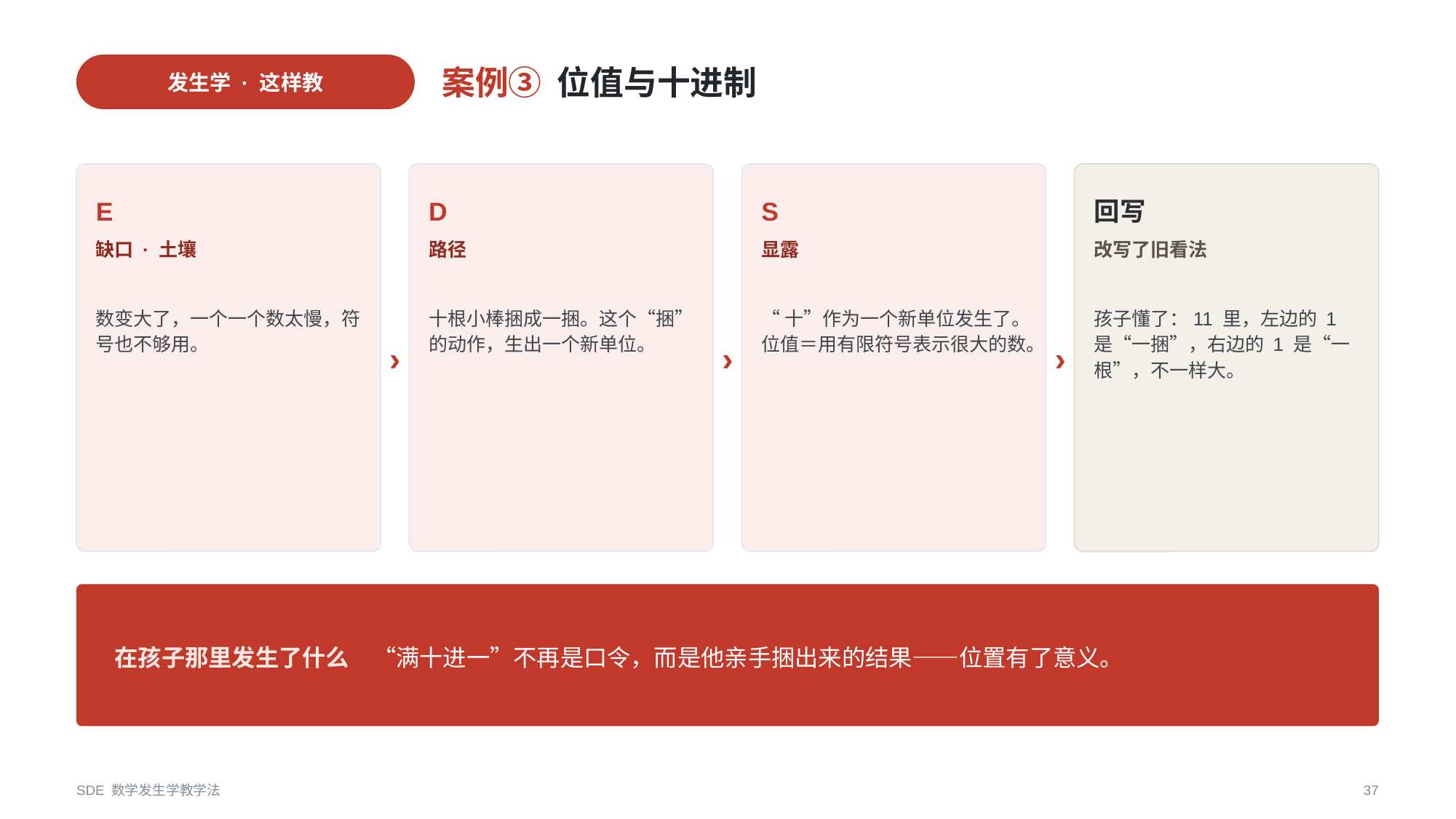

发生学 · 这样教
案例③  位值与十进制

E
D
S
回写
缺口 · 土壤
路径
显露
改写了旧看法
数变大了，一个一个数太慢，符号也不够用。
十根小棒捆成一捆。这个“捆”的动作，生出一个新单位。
“十”作为一个新单位发生了。位值＝用有限符号表示很大的数。
孩子懂了：11 里，左边的 1 是“一捆”，右边的 1 是“一根”，不一样大。
›
›
›

在孩子那里发生了什么　“满十进一”不再是口令，而是他亲手捆出来的结果——位置有了意义。
SDE 数学发生学教学法
37